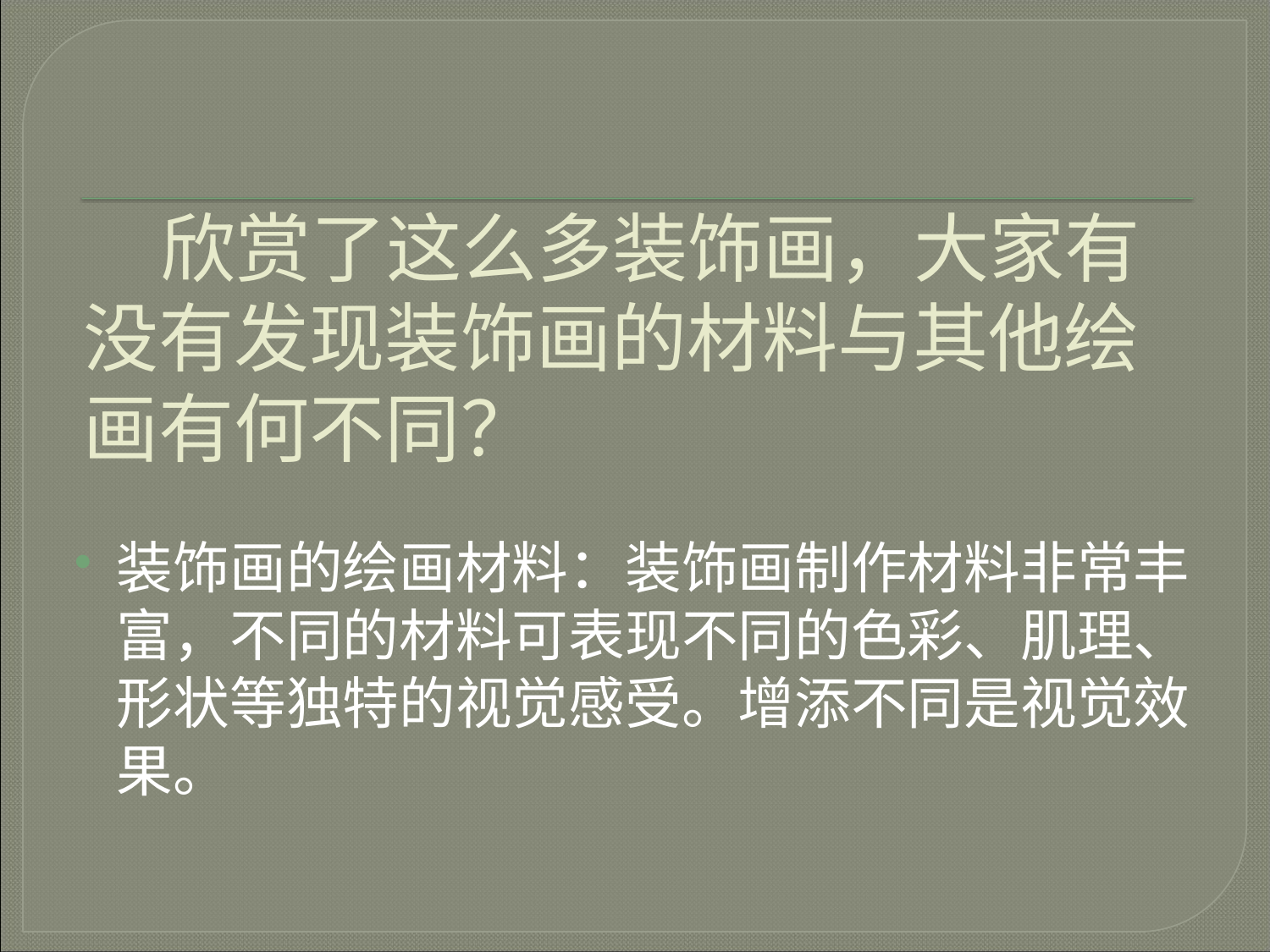

# 欣赏了这么多装饰画，大家有没有发现装饰画的材料与其他绘画有何不同？
装饰画的绘画材料：装饰画制作材料非常丰富，不同的材料可表现不同的色彩、肌理、形状等独特的视觉感受。增添不同是视觉效果。